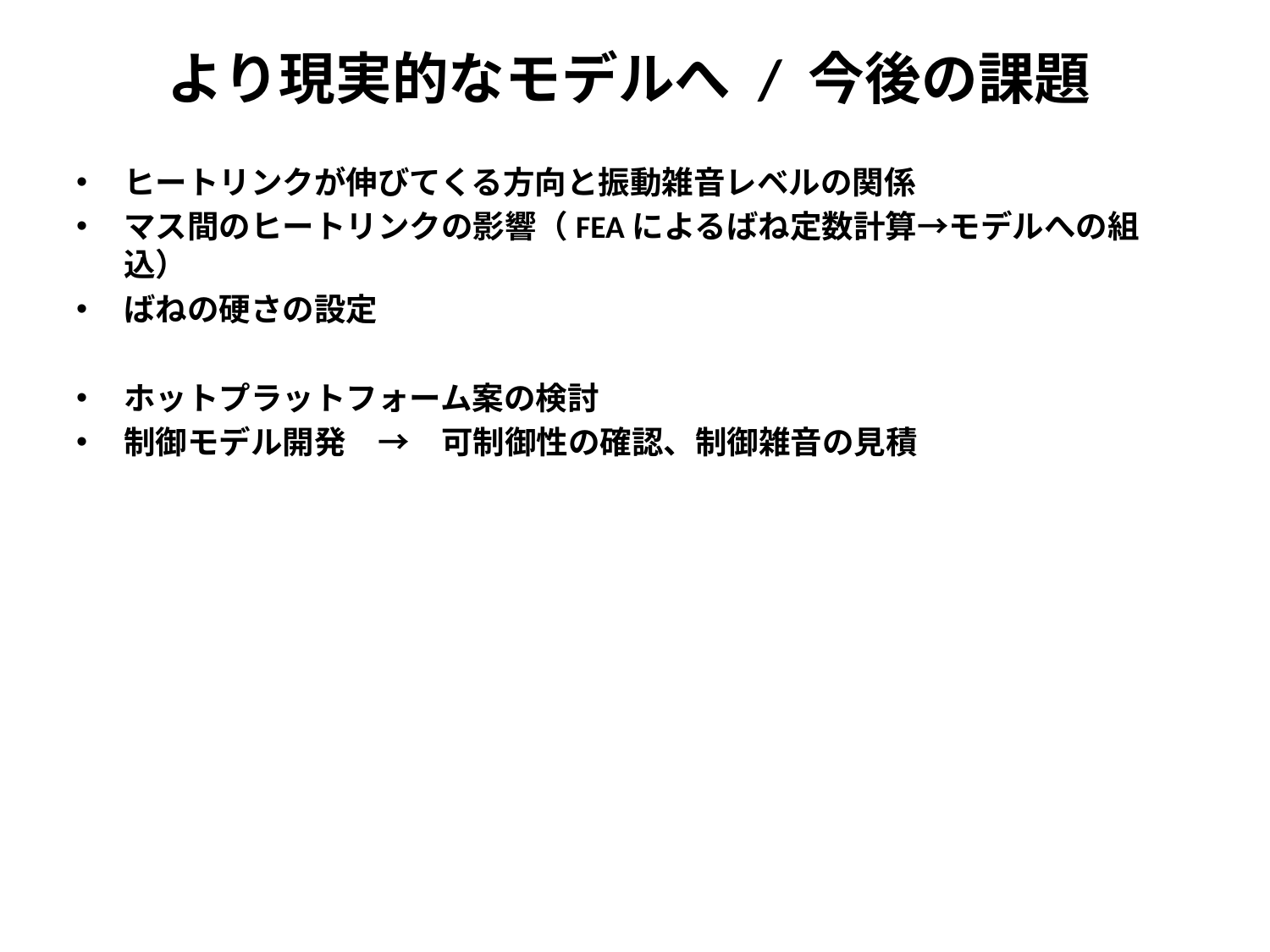

# より現実的なモデルへ / 今後の課題
ヒートリンクが伸びてくる方向と振動雑音レベルの関係
マス間のヒートリンクの影響（FEAによるばね定数計算→モデルへの組込）
ばねの硬さの設定

ホットプラットフォーム案の検討
制御モデル開発　→　可制御性の確認、制御雑音の見積